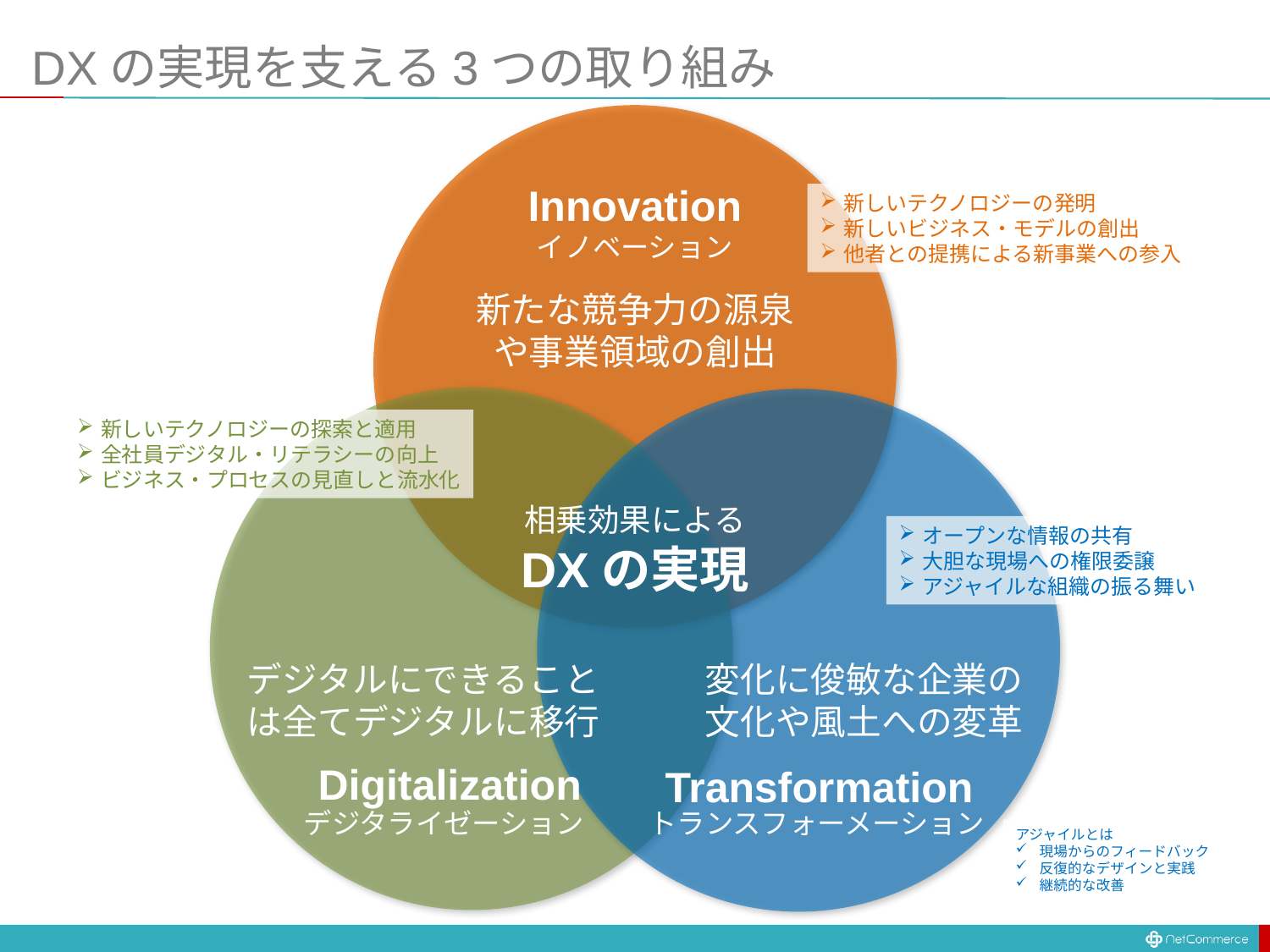

# DXの実現を支える3つの取り組み

Innovation
新しいテクノロジーの発明
新しいビジネス・モデルの創出
他者との提携による新事業への参入
イノベーション
新たな競争力の源泉
や事業領域の創出

新しいテクノロジーの探索と適用
全社員デジタル・リテラシーの向上
ビジネス・プロセスの見直しと流水化
相乗効果による
DXの実現
オープンな情報の共有
大胆な現場への権限委譲
アジャイルな組織の振る舞い
デジタルにできること
は全てデジタルに移行
変化に俊敏な企業の
文化や風土への変革
Digitalization
Transformation
デジタライゼーション
トランスフォーメーション
アジャイルとは
現場からのフィードバック
反復的なデザインと実践
継続的な改善